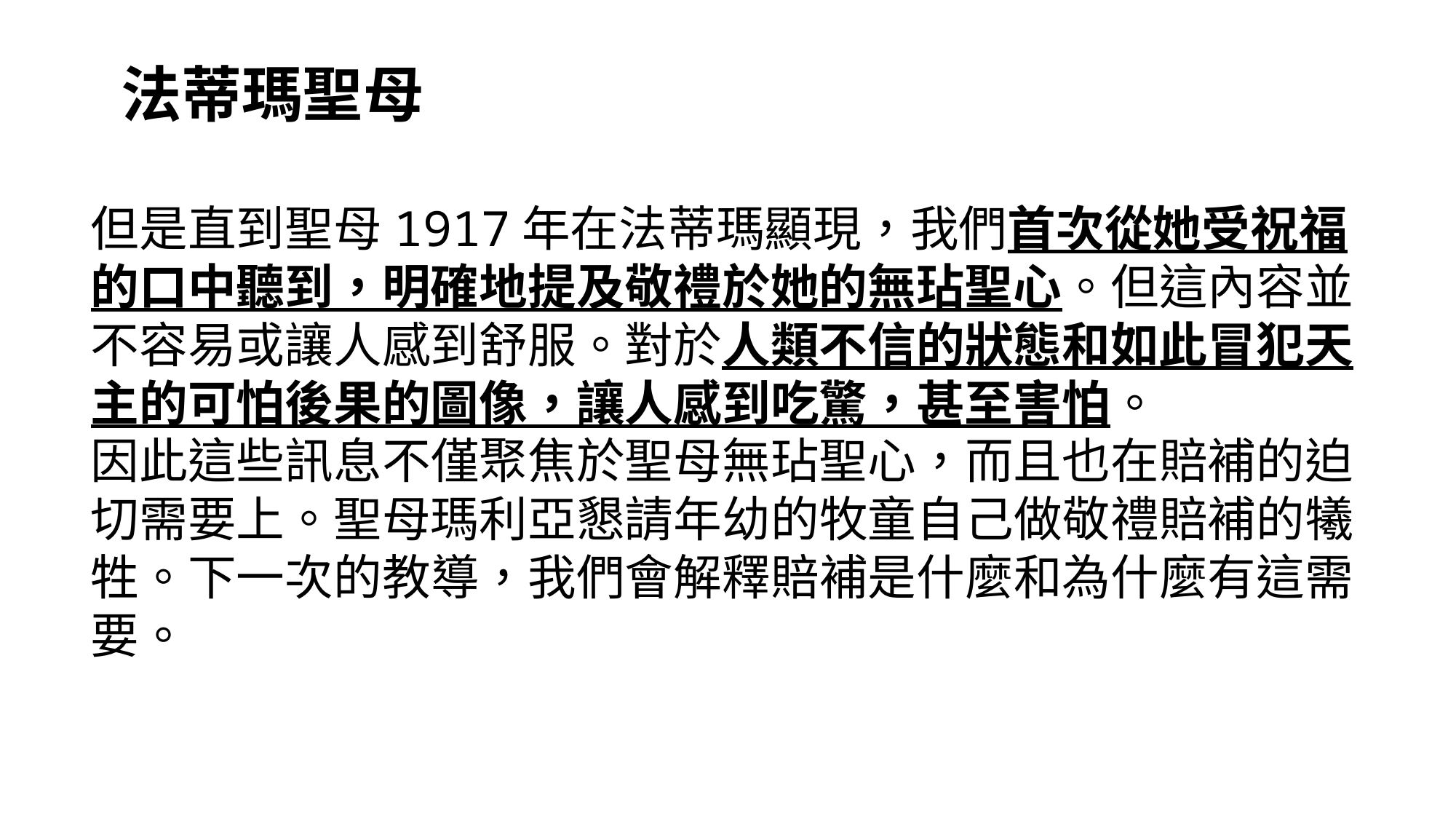

法蒂瑪聖母
但是直到聖母1917年在法蒂瑪顯現，我們首次從她受祝福的口中聽到，明確地提及敬禮於她的無玷聖心。但這內容並不容易或讓人感到舒服。對於人類不信的狀態和如此冒犯天主的可怕後果的圖像，讓人感到吃驚，甚至害怕。
因此這些訊息不僅聚焦於聖母無玷聖心，而且也在賠補的迫切需要上。聖母瑪利亞懇請年幼的牧童自己做敬禮賠補的犧牲。下一次的教導，我們會解釋賠補是什麼和為什麼有這需要。